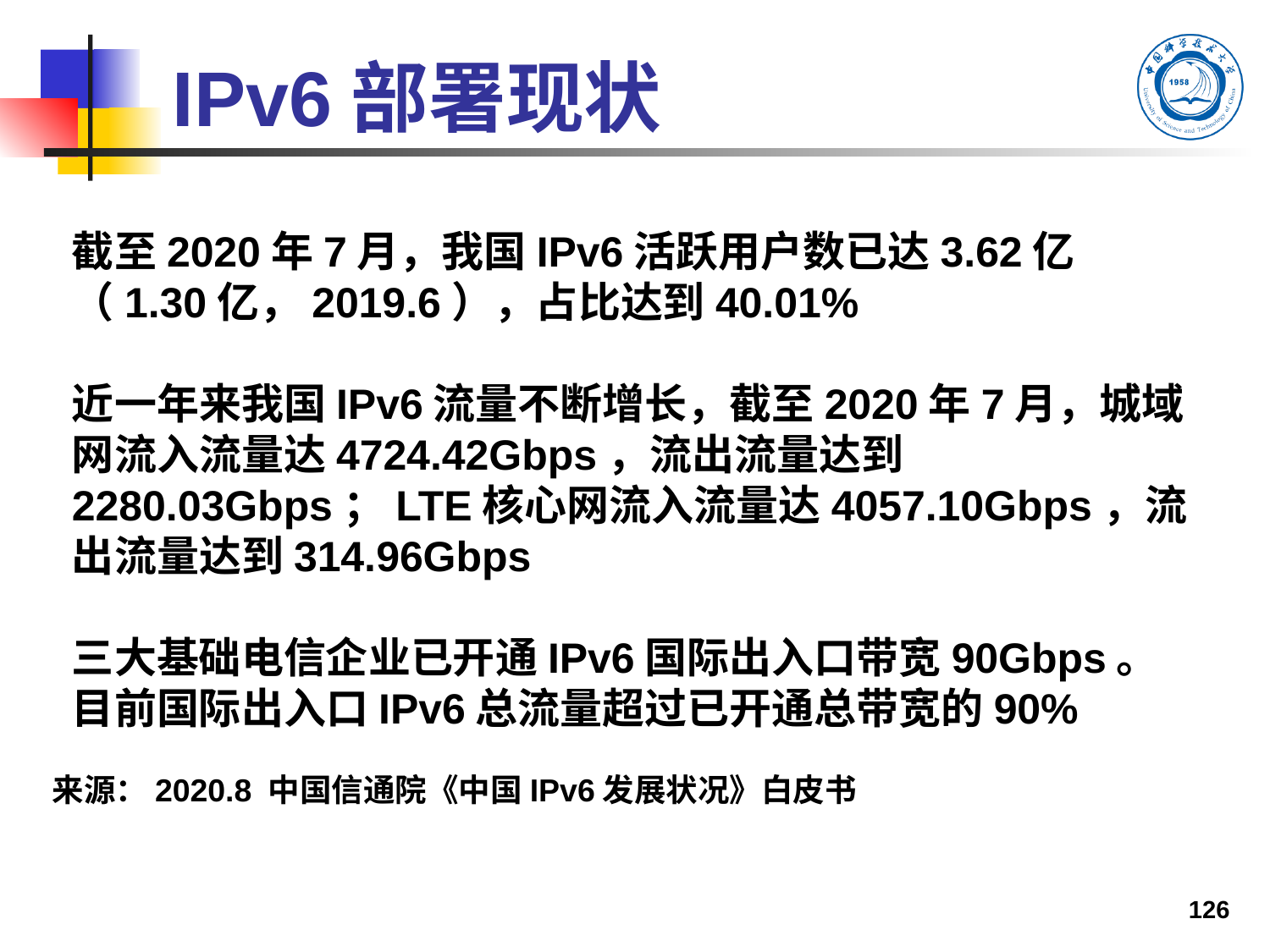

# IPv6部署现状
截至2020年7月，我国IPv6活跃用户数已达3.62亿（1.30亿，2019.6），占比达到40.01%

近一年来我国IPv6流量不断增长，截至2020年7月，城域网流入流量达4724.42Gbps，流出流量达到2280.03Gbps；LTE核心网流入流量达4057.10Gbps，流出流量达到314.96Gbps

三大基础电信企业已开通IPv6国际出入口带宽90Gbps。目前国际出入口IPv6总流量超过已开通总带宽的90%
来源：2020.8 中国信通院《中国IPv6发展状况》白皮书
126